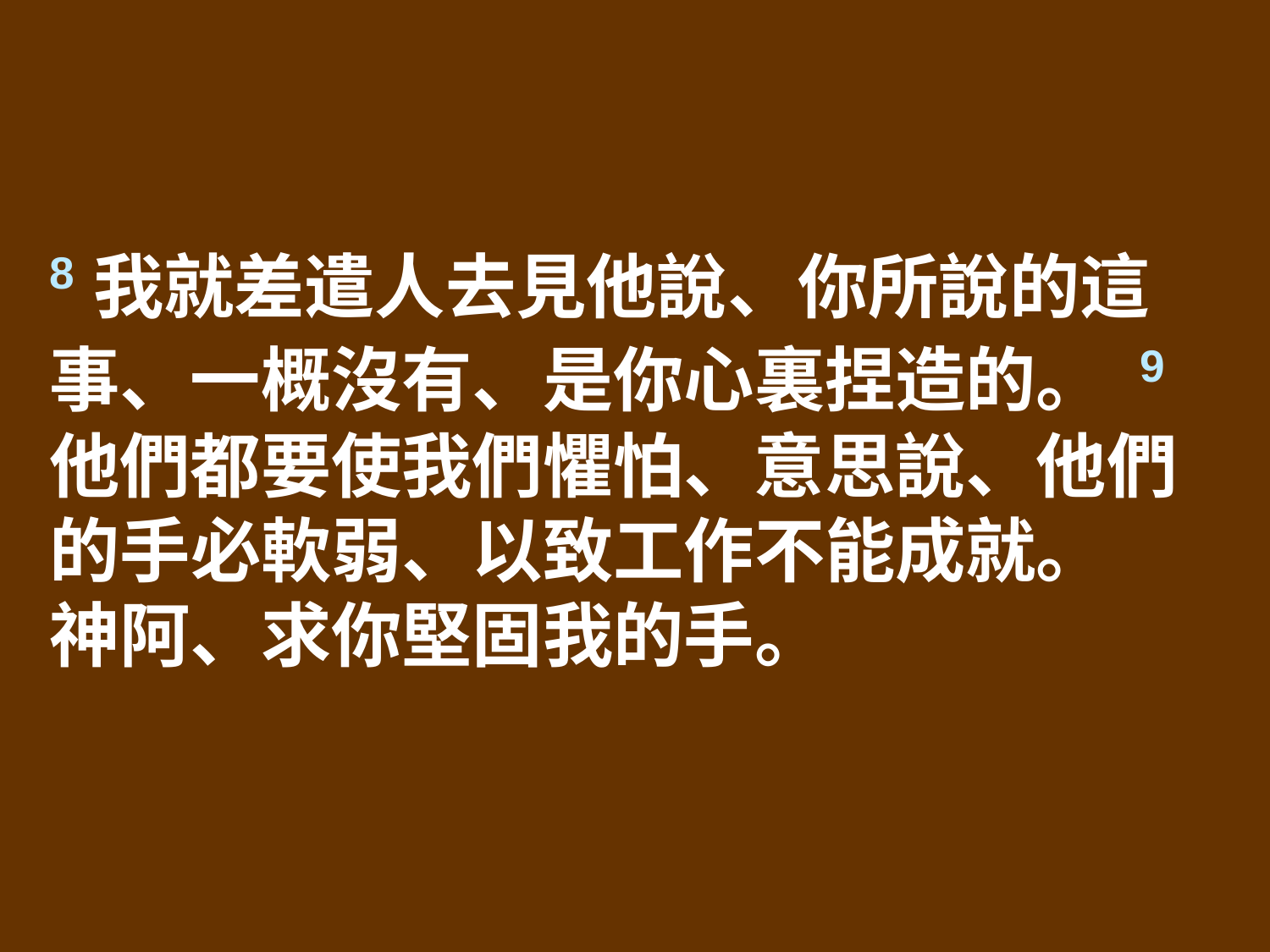

8我就差遣人去見他說、你所說的這事、一概沒有、是你心裏捏造的。 9他們都要使我們懼怕、意思說、他們的手必軟弱、以致工作不能成就。　神阿、求你堅固我的手。